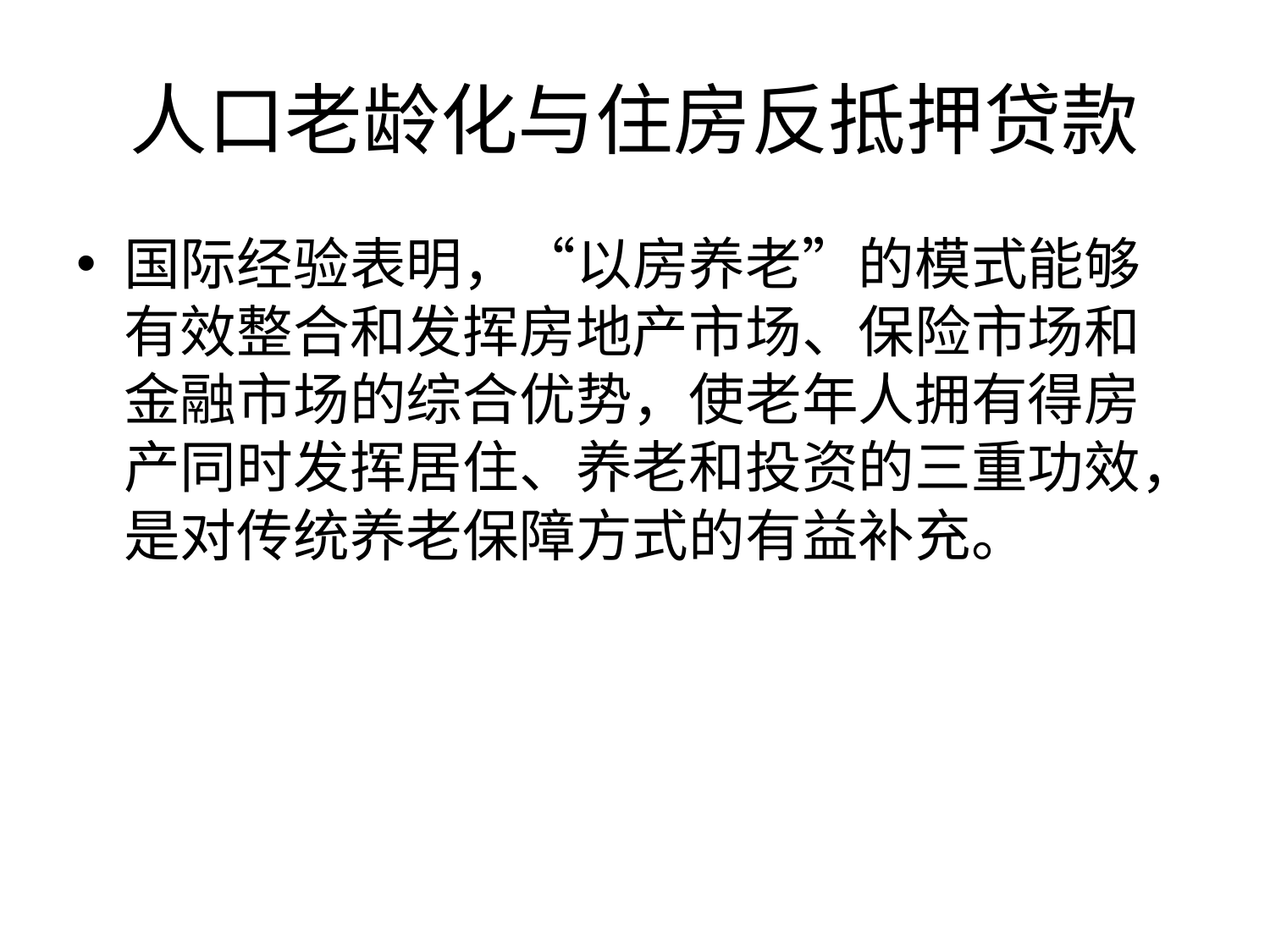

# 人口老龄化与住房反抵押贷款
国际经验表明，“以房养老”的模式能够有效整合和发挥房地产市场、保险市场和金融市场的综合优势，使老年人拥有得房产同时发挥居住、养老和投资的三重功效，是对传统养老保障方式的有益补充。